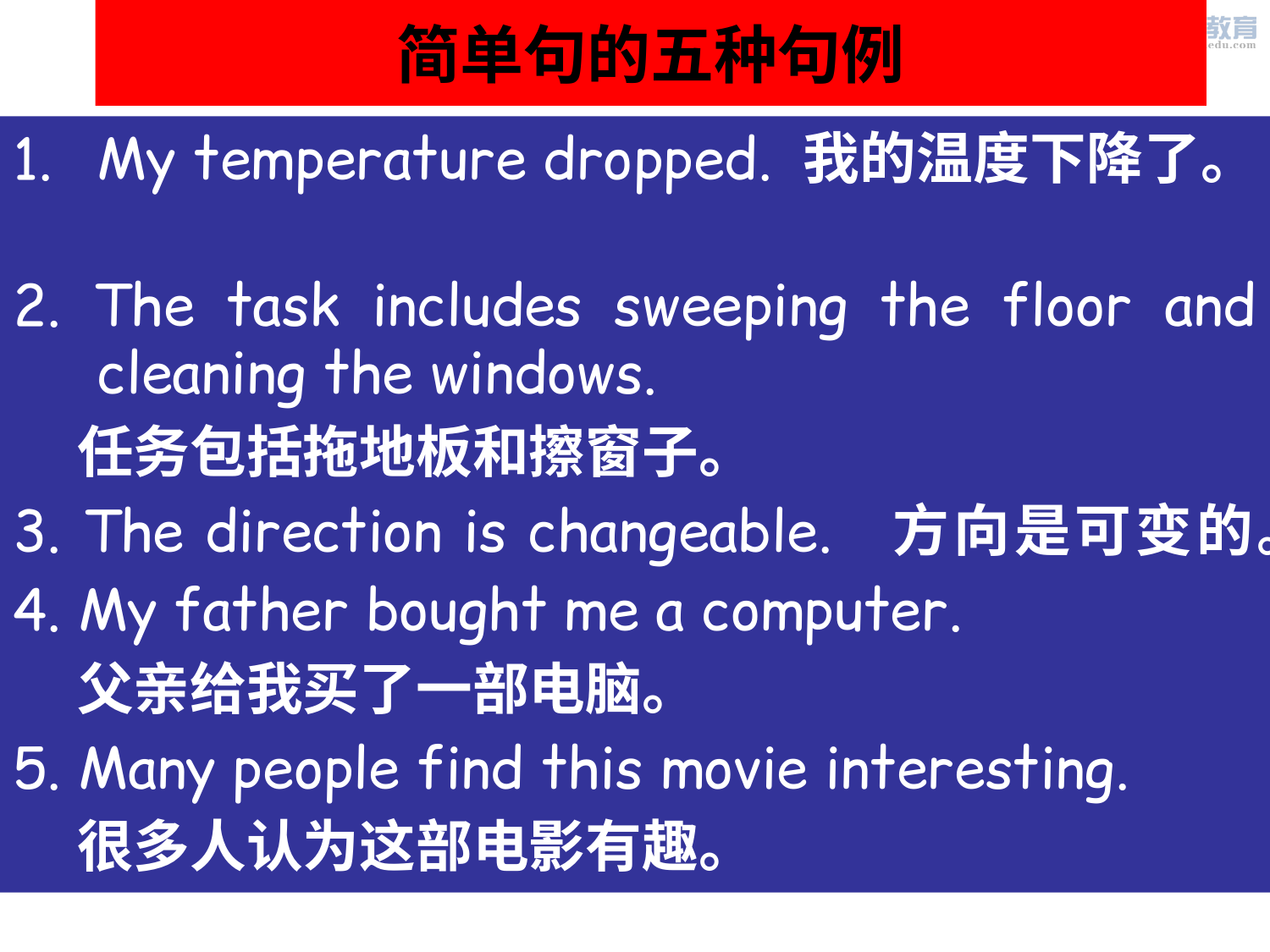

# 简单句的五种句例
My temperature dropped. 我的温度下降了。
2. The task includes sweeping the floor and cleaning the windows.
    任务包括拖地板和擦窗子。
3. The direction is changeable.  方向是可变的。
4. My father bought me a computer.
    父亲给我买了一部电脑。
5. Many people find this movie interesting.
    很多人认为这部电影有趣。